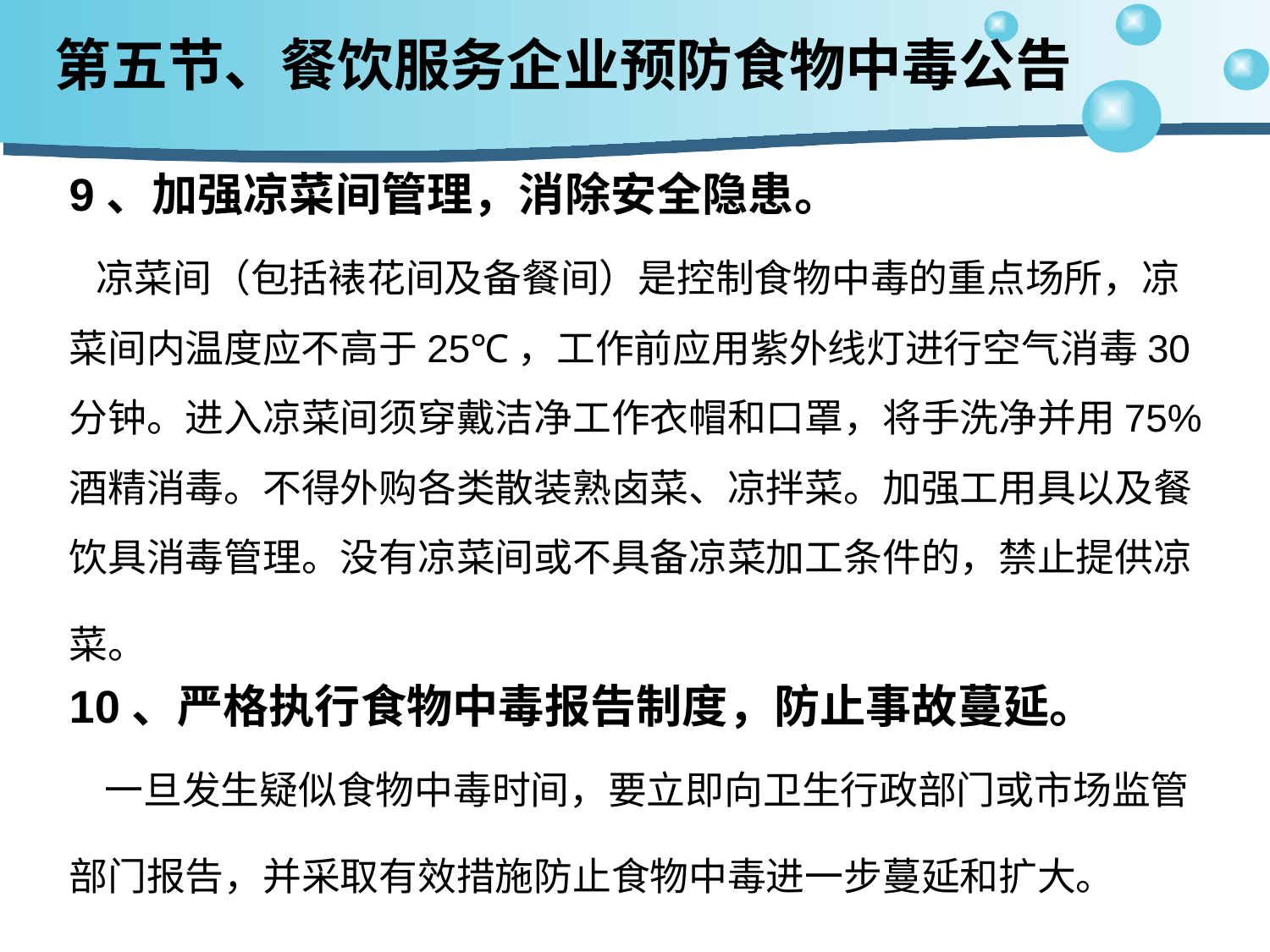

# 第五节、餐饮服务企业预防食物中毒公告
9、加强凉菜间管理，消除安全隐患。
  凉菜间（包括裱花间及备餐间）是控制食物中毒的重点场所，凉菜间内温度应不高于25℃，工作前应用紫外线灯进行空气消毒30分钟。进入凉菜间须穿戴洁净工作衣帽和口罩，将手洗净并用75%酒精消毒。不得外购各类散装熟卤菜、凉拌菜。加强工用具以及餐饮具消毒管理。没有凉菜间或不具备凉菜加工条件的，禁止提供凉菜。
10、严格执行食物中毒报告制度，防止事故蔓延。
   一旦发生疑似食物中毒时间，要立即向卫生行政部门或市场监管部门报告，并采取有效措施防止食物中毒进一步蔓延和扩大。